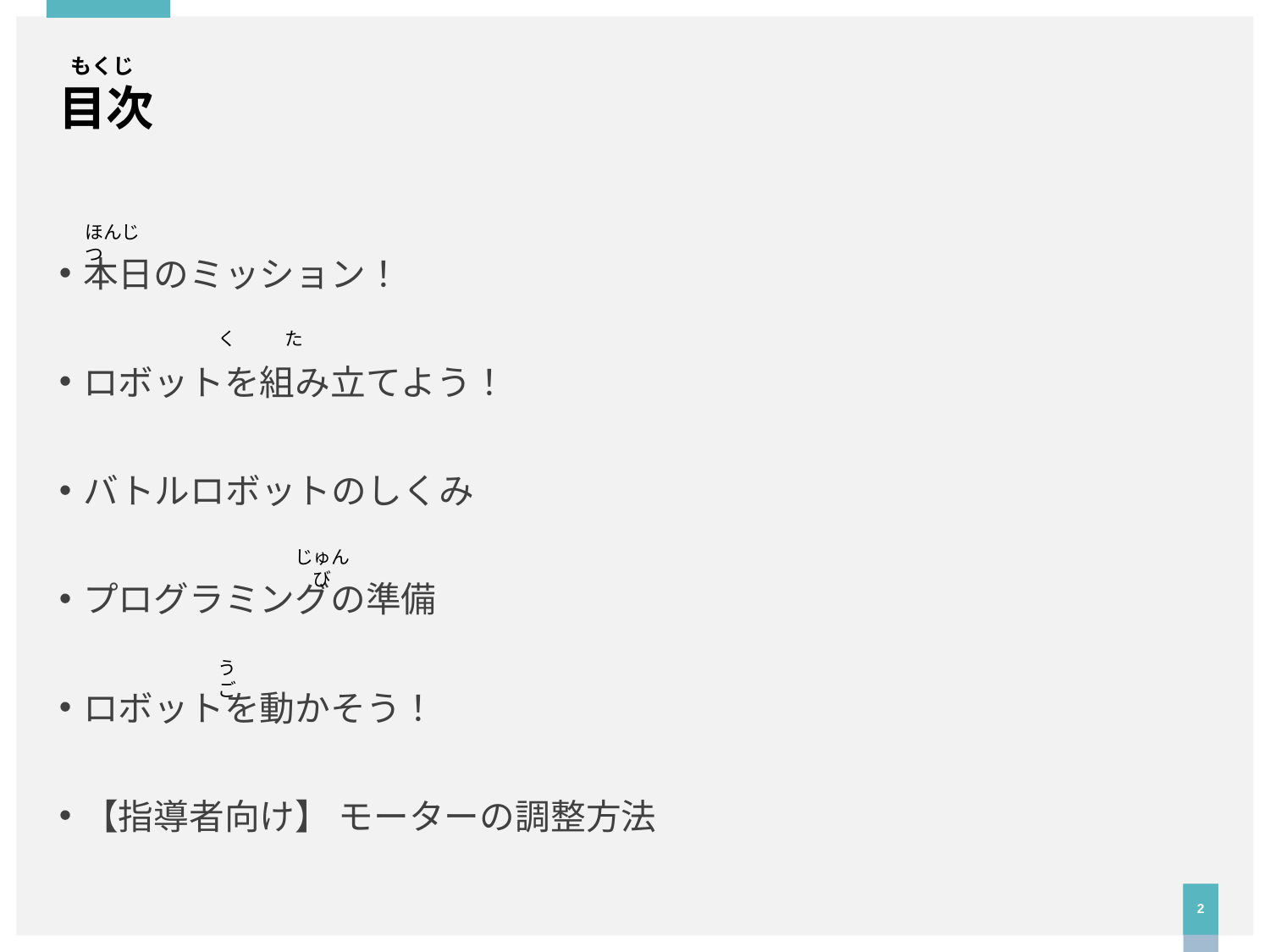

もくじ
# 目次
本日のミッション！
ロボットを組み立てよう！
バトルロボットのしくみ
プログラミングの準備
ロボットを動かそう！
【指導者向け】 モーターの調整方法

ほんじつ
く
た
じゅんび
うご